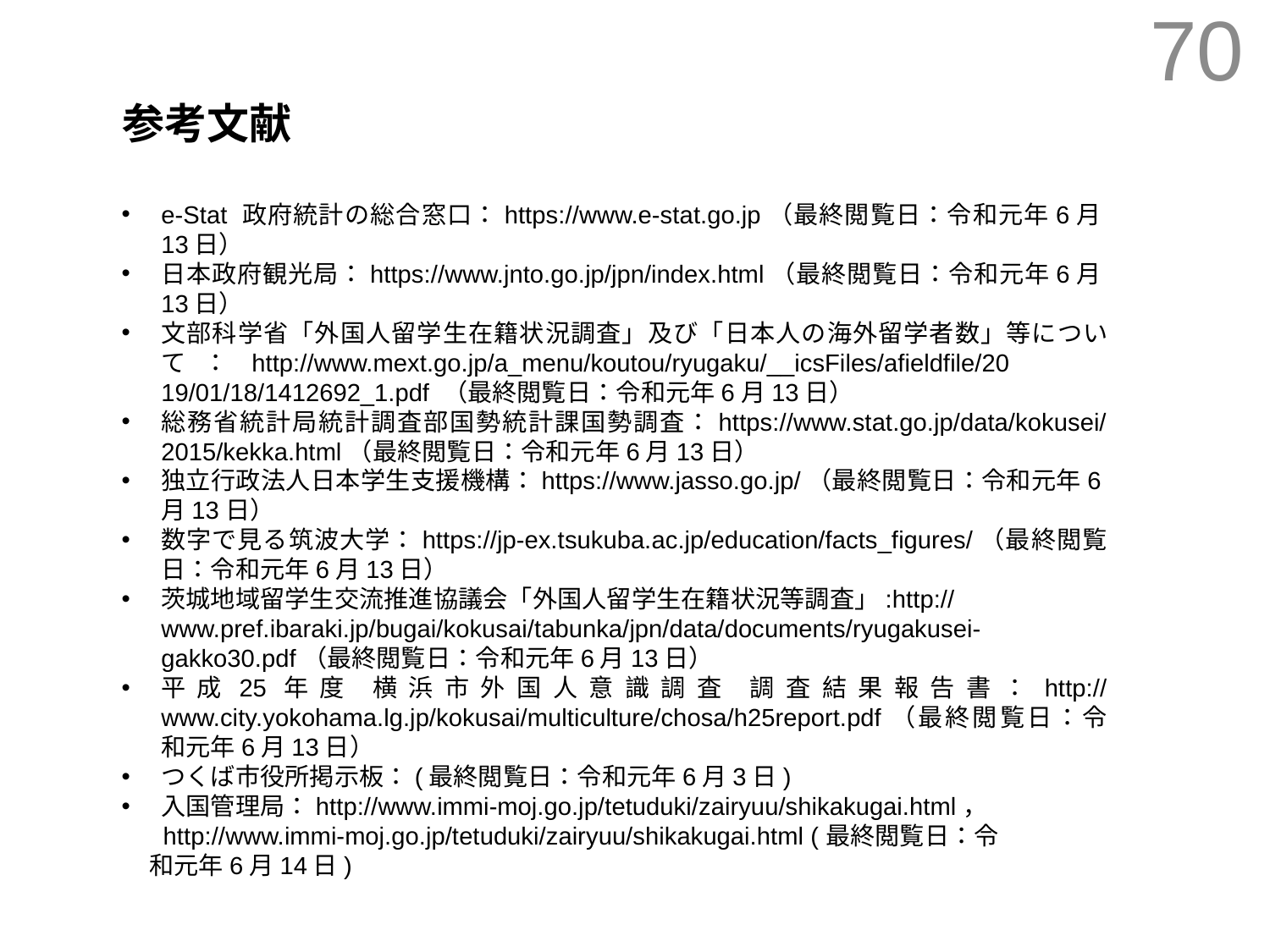

70
参考文献
e-Stat 政府統計の総合窓口：https://www.e-stat.go.jp（最終閲覧日：令和元年6月13日）
日本政府観光局：https://www.jnto.go.jp/jpn/index.html（最終閲覧日：令和元年6月13日）
文部科学省「外国人留学生在籍状況調査」及び「日本人の海外留学者数」等について：http://www.mext.go.jp/a_menu/koutou/ryugaku/__icsFiles/afieldfile/20　　19/01/18/1412692_1.pdf （最終閲覧日：令和元年6月13日）
総務省統計局統計調査部国勢統計課国勢調査：https://www.stat.go.jp/data/kokusei/2015/kekka.html（最終閲覧日：令和元年6月13日）
独立行政法人日本学生支援機構：https://www.jasso.go.jp/（最終閲覧日：令和元年6月13日）
数字で見る筑波大学：https://jp-ex.tsukuba.ac.jp/education/facts_figures/（最終閲覧日：令和元年6月13日）
茨城地域留学生交流推進協議会「外国人留学生在籍状況等調査」:http://www.pref.ibaraki.jp/bugai/kokusai/tabunka/jpn/data/documents/ryugakusei-gakko30.pdf（最終閲覧日：令和元年6月13日）
平成25年度 横浜市外国人意識調査 調査結果報告書：http://www.city.yokohama.lg.jp/kokusai/multiculture/chosa/h25report.pdf（最終閲覧日：令和元年6月13日）
つくば市役所掲示板：(最終閲覧日：令和元年6月3日)
入国管理局：http://www.immi-moj.go.jp/tetuduki/zairyuu/shikakugai.html，
　  http://www.immi-moj.go.jp/tetuduki/zairyuu/shikakugai.html (最終閲覧日：令
    和元年6月14日)